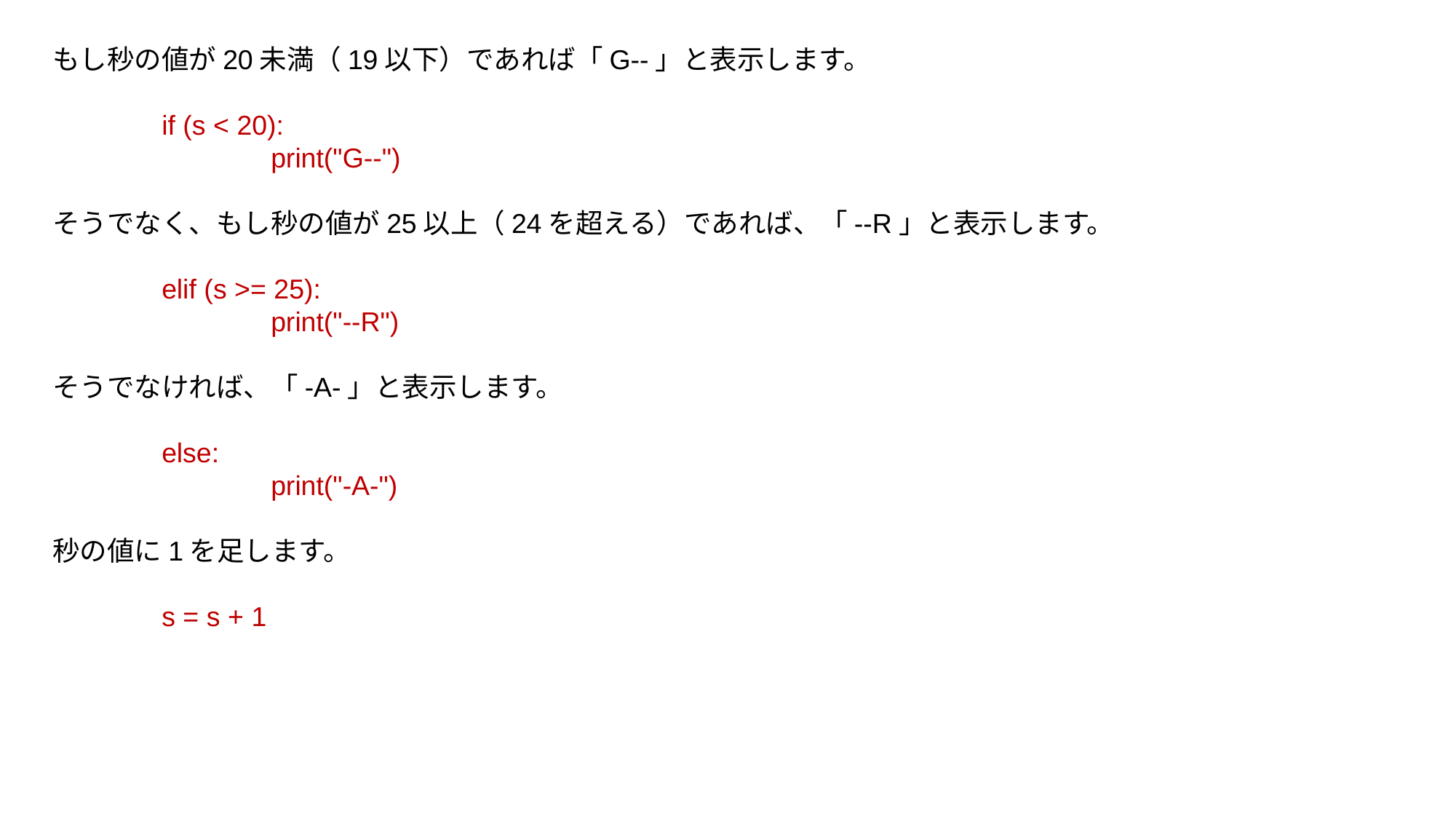

もし秒の値が20未満（19以下）であれば「G--」と表示します。

	if (s < 20):
		print("G--")

そうでなく、もし秒の値が25以上（24を超える）であれば、「--R」と表示します。

	elif (s >= 25):
		print("--R")

そうでなければ、「-A-」と表示します。

	else:
		print("-A-")

秒の値に1を足します。

	s = s + 1